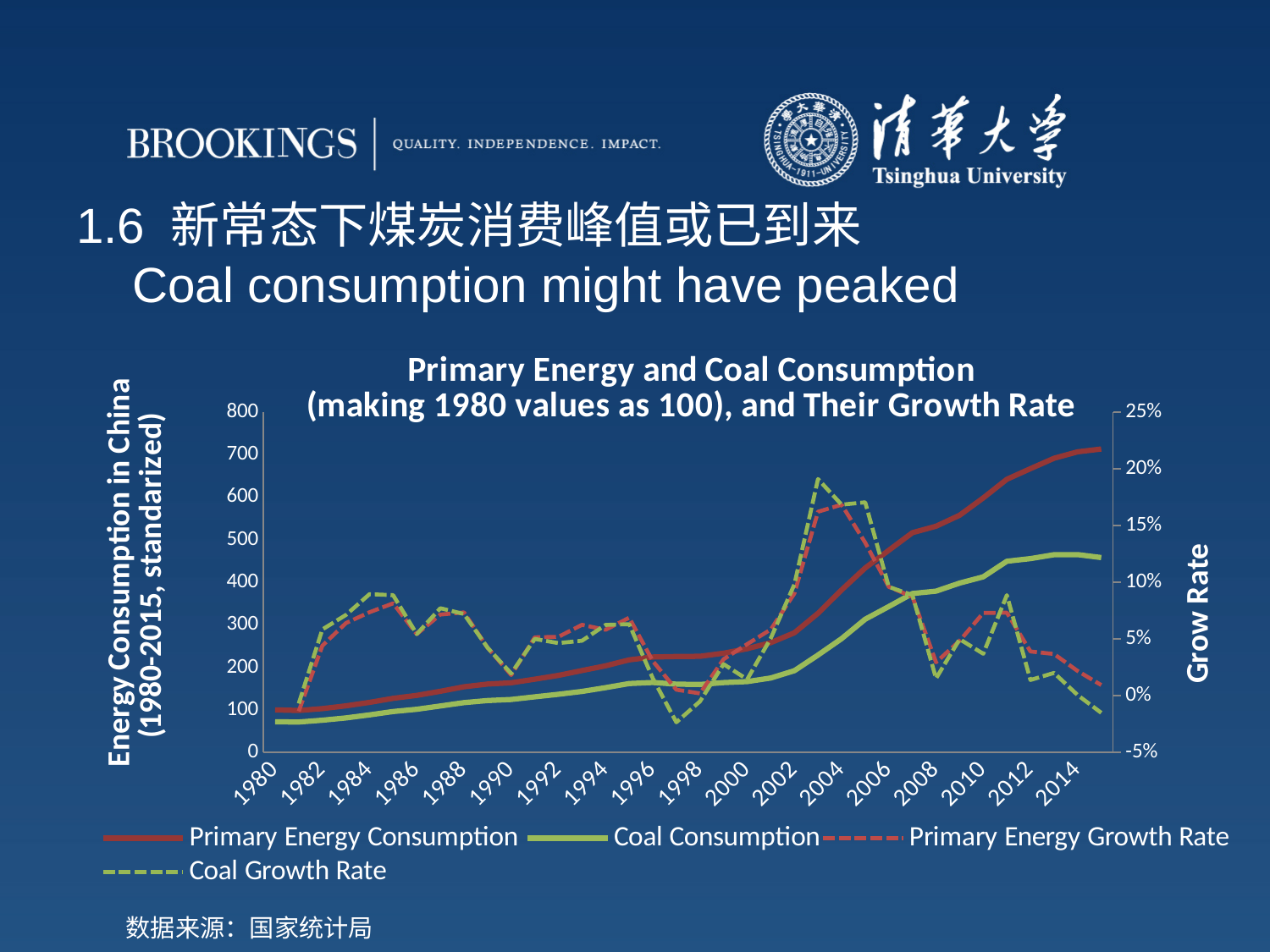

# 1.6 新常态下煤炭消费峰值或已到来 Coal consumption might have peaked

### Chart: Grow Rate

| Category | Primary Energy Consumption  | Coal Consumption | Primary Energy Growth Rate | Coal Growth Rate |
|---|---|---|---|---|
| 1980.0 | 100.0 | 72.0 | None | None |
| 1981.0 | 98.62629614267894 | 71.50269868826052 | -0.0137370385732061 | -0.00690696266304825 |
| 1982.0 | 102.9730402322688 | 75.68090591253552 | 0.0440728716335558 | 0.0584342591388317 |
| 1983.0 | 109.5644960597263 | 81.07165702901406 | 0.0640114714743745 | 0.0712300024884475 |
| 1984.0 | 117.6341766901701 | 88.33316514451883 | 0.0736523319200484 | 0.0895690106951435 |
| 1985.0 | 127.2202405640813 | 96.16581508345256 | 0.0814904659821732 | 0.0886716775756802 |
| 1986.0 | 134.1352136043136 | 101.3928451200695 | 0.0543543465219999 | 0.054354346522 |
| 1987.0 | 143.7279137287433 | 109.2172889032378 | 0.0715151515151516 | 0.0771695850323819 |
| 1988.0 | 154.2878473662381 | 117.0878079347772 | 0.073471696370856 | 0.0720629408638075 |
| 1989.0 | 160.8195769390294 | 122.0446850366108 | 0.0423346989687839 | 0.0423346989687839 |
| 1990.0 | 163.7544587308171 | 124.4352440970574 | 0.0182495306084552 | 0.0195875720415808 |
| 1991.0 | 172.1824968892575 | 130.6679137057645 | 0.0514675339148759 | 0.0500876552614443 |
| 1992.0 | 181.1198672749896 | 136.727939694682 | 0.0519063815846527 | 0.0463773073056269 |
| 1993.0 | 192.4396515968453 | 143.3542135939731 | 0.062498854996794 | 0.0484632030153303 |
| 1994.0 | 203.6283699709664 | 152.2982268480912 | 0.058141439569629 | 0.0623910035839651 |
| 1995.0 | 217.6291995022812 | 161.9016560064616 | 0.0687567726113561 | 0.0630567364907621 |
| 1996.0 | 224.2919950228121 | 164.3979553546706 | 0.0306153564676466 | 0.0154186152864881 |
| 1997.0 | 225.4815429282455 | 160.5478553858067 | 0.00530356825847672 | -0.0234193908346223 |
| 1998.0 | 225.9377851513894 | 159.7461503657636 | 0.00202341272469079 | -0.00499355795265291 |
| 1999.0 | 233.2127747822477 | 164.19212974697 | 0.0321990835927863 | 0.0278315275268078 |
| 2000.0 | 243.8224802986313 | 166.5557441596744 | 0.0454936721467749 | 0.0143954184426925 |
| 2001.0 | 258.0622148486106 | 174.9962055261492 | 0.0584020576467706 | 0.0506764951821958 |
| 2002.0 | 281.3388635420985 | 192.1832790844364 | 0.0901978180228484 | 0.0982139784494869 |
| 2003.0 | 326.9730402322687 | 228.8992430124625 | 0.162203600724155 | 0.191046609793221 |
| 2004.0 | 382.0506014102033 | 267.4565872254475 | 0.168446796527351 | 0.168446796527351 |
| 2005.0 | 433.6275404396517 | 313.0766818287834 | 0.135000282263843 | 0.170570091679519 |
| 2006.0 | 475.2666943177105 | 343.1399202409087 | 0.0960251598315026 | 0.0960251598315025 |
| 2007.0 | 516.7017834923269 | 373.5710955443137 | 0.0871828168689587 | 0.0886844505939159 |
| 2008.0 | 531.9137287432601 | 379.2648027105681 | 0.0294404736676492 | 0.0152412947205091 |
| 2009.0 | 557.6540854417254 | 398.174285494347 | 0.0483919765697372 | 0.04985825905445 |
| 2010.0 | 598.3376192451234 | 412.902680626997 | 0.072954784812838 | 0.0369898199587766 |
| 2011.0 | 642.128577353795 | 449.5255791380916 | 0.0731877065726137 | 0.08869619944216 |
| 2012.0 | 667.1721277478225 | 455.7469437745513 | 0.0390008345325972 | 0.0138398456621498 |
| 2013.0 | 691.684778100374 | 464.9041400506221 | 0.0367411187204392 | 0.0200927211935417 |
| 2014.0 | 706.7606802156781 | 465.169910302618 | 0.0217959142554921 | 0.000571666778375024 |
| 2015.0 | 713.3969307341353 | 458.1923616480786 | 0.00938967136150234 | -0.0150803812775642 |
数据来源：国家统计局